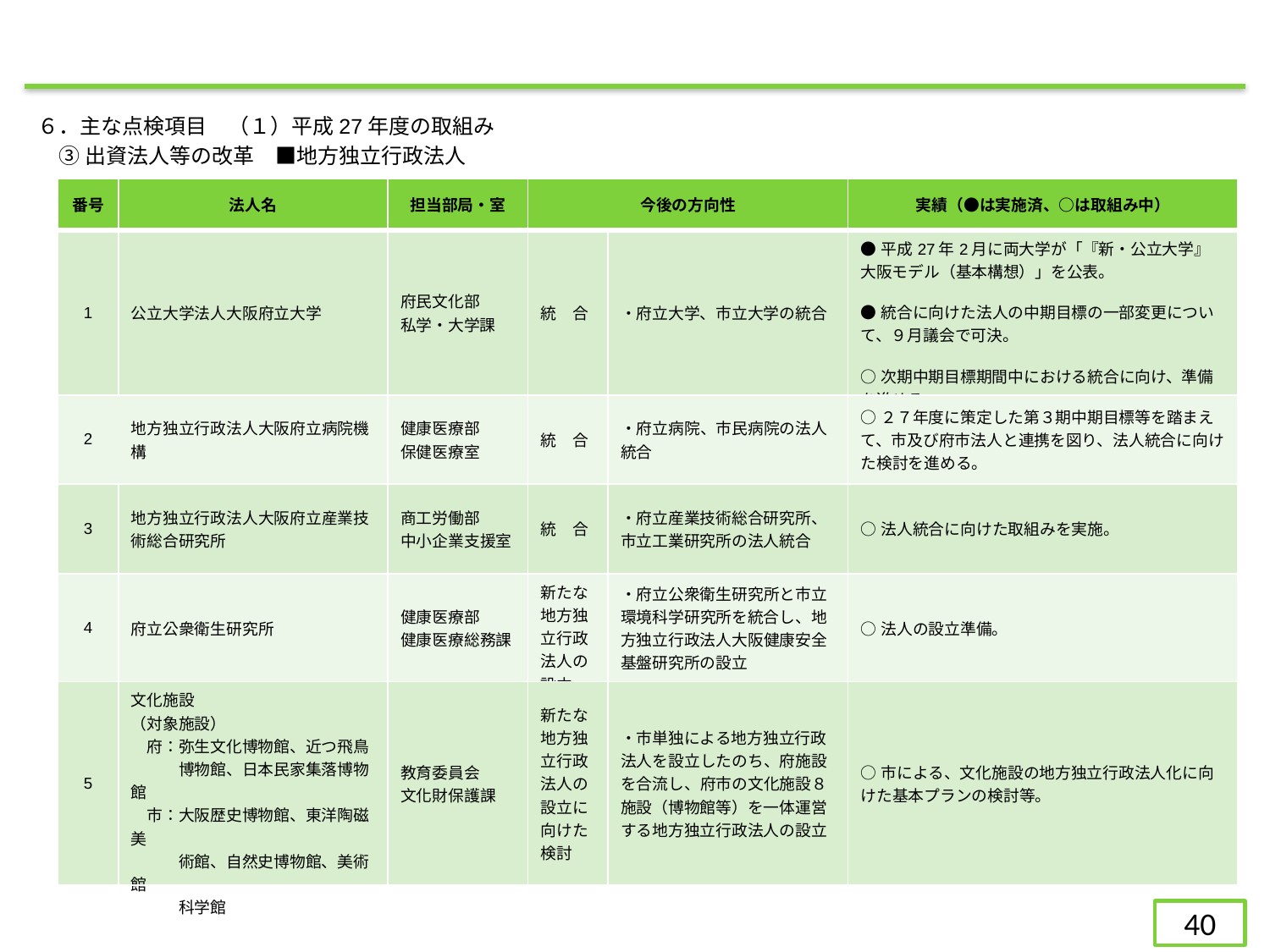

６．主な点検項目　（１）平成27年度の取組み
③出資法人等の改革　■地方独立行政法人
| 番号 | 法人名 | 担当部局・室 | 今後の方向性 |  | 実績（●は実施済、○は取組み中） |
| --- | --- | --- | --- | --- | --- |
| 1 | 公立大学法人大阪府立大学 | 府民文化部 私学・大学課 | 統　合 | ・府立大学、市立大学の統合 | ●平成27年2月に両大学が「『新・公立大学』大阪モデル（基本構想）」を公表。 ●統合に向けた法人の中期目標の一部変更について、９月議会で可決。 ○次期中期目標期間中における統合に向け、準備を進める。 |
| 2 | 地方独立行政法人大阪府立病院機構 | 健康医療部 保健医療室 | 統　合 | ・府立病院、市民病院の法人統合 | ○２７年度に策定した第３期中期目標等を踏まえて、市及び府市法人と連携を図り、法人統合に向けた検討を進める。 |
| 3 | 地方独立行政法人大阪府立産業技術総合研究所 | 商工労働部 中小企業支援室 | 統　合 | ・府立産業技術総合研究所、市立工業研究所の法人統合 | ○法人統合に向けた取組みを実施。 |
| 4 | 府立公衆衛生研究所 | 健康医療部 健康医療総務課 | 新たな 地方独立行政法人の設立 | ・府立公衆衛生研究所と市立環境科学研究所を統合し、地方独立行政法人大阪健康安全基盤研究所の設立 | ○法人の設立準備。 |
| 5 | 文化施設 （対象施設） 　府：弥生文化博物館、近つ飛鳥 　　　博物館、日本民家集落博物館 　市：大阪歴史博物館、東洋陶磁美 　　　術館、自然史博物館、美術館 　　　科学館 | 教育委員会 文化財保護課 | 新たな 地方独立行政法人の設立に向けた 検討 | ・市単独による地方独立行政法人を設立したのち、府施設を合流し、府市の文化施設８施設（博物館等）を一体運営する地方独立行政法人の設立 | ○市による、文化施設の地方独立行政法人化に向けた基本プランの検討等。 |
40